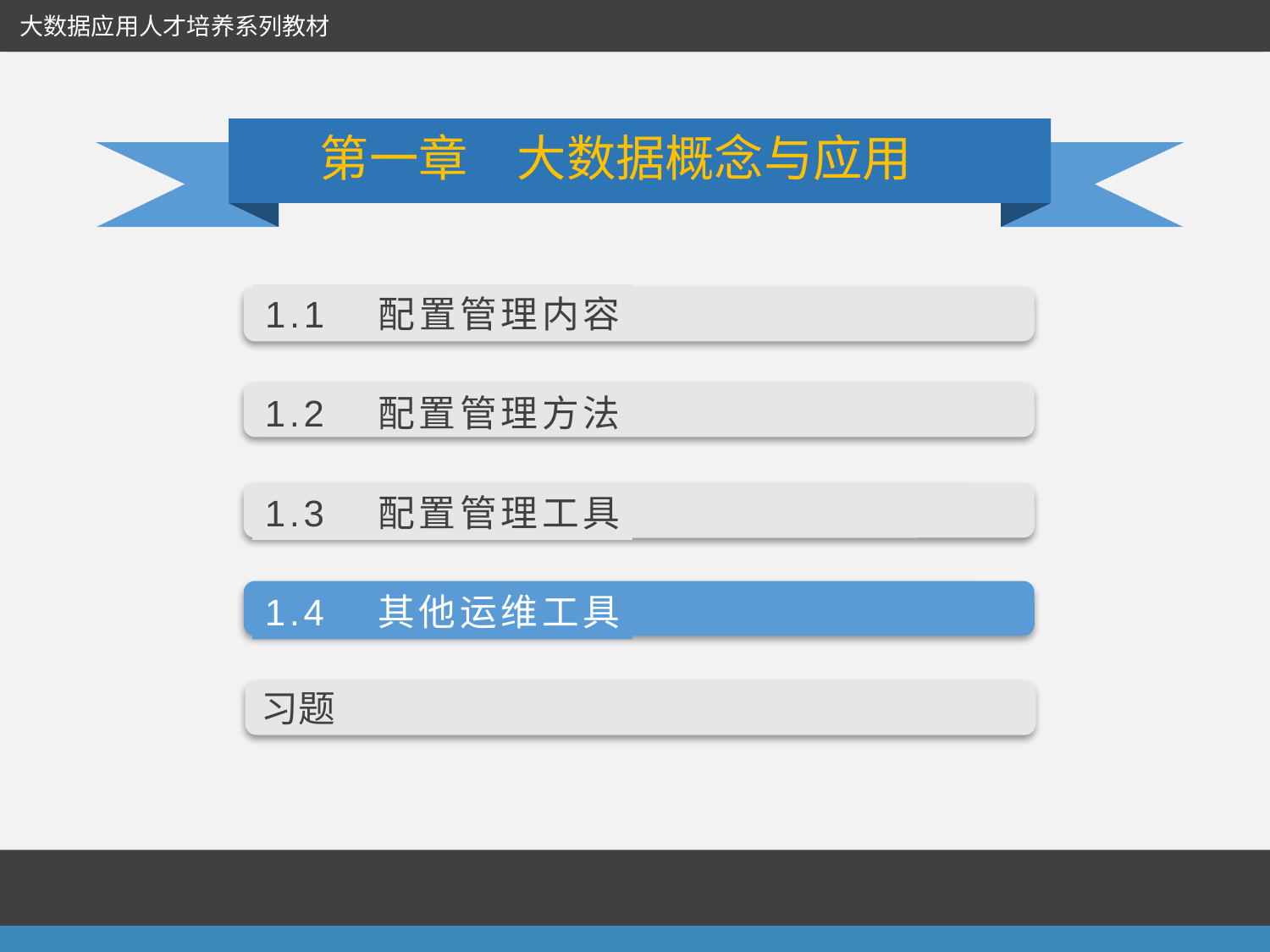

大数据应用人才培养系列教材

第一章　大数据概念与应用
1.1　配置管理内容

1.2　配置管理方法
1.3　配置管理工具

1.4　其他运维工具
习题